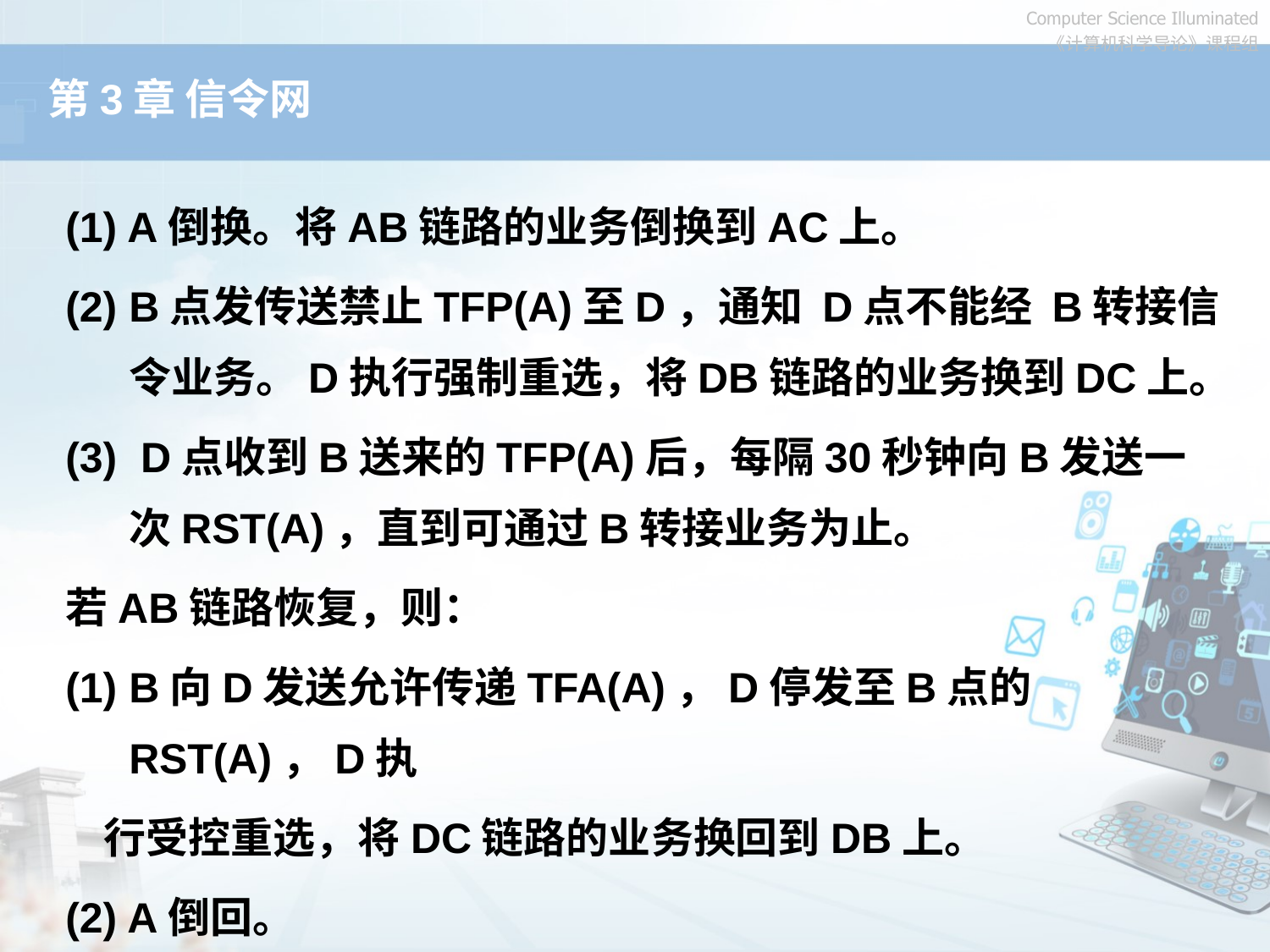

第3章 信令网
(1) A倒换。将AB链路的业务倒换到AC上。
(2) B点发传送禁止TFP(A)至D，通知 D点不能经 B转接信令业务。D执行强制重选，将DB链路的业务换到DC上。
 D点收到B送来的TFP(A)后，每隔30秒钟向B发送一次RST(A)，直到可通过B转接业务为止。
若AB链路恢复，则：
(1) B向D发送允许传递TFA(A)，D停发至B点的RST(A)，D执
   行受控重选，将DC链路的业务换回到DB上。
(2) A倒回。